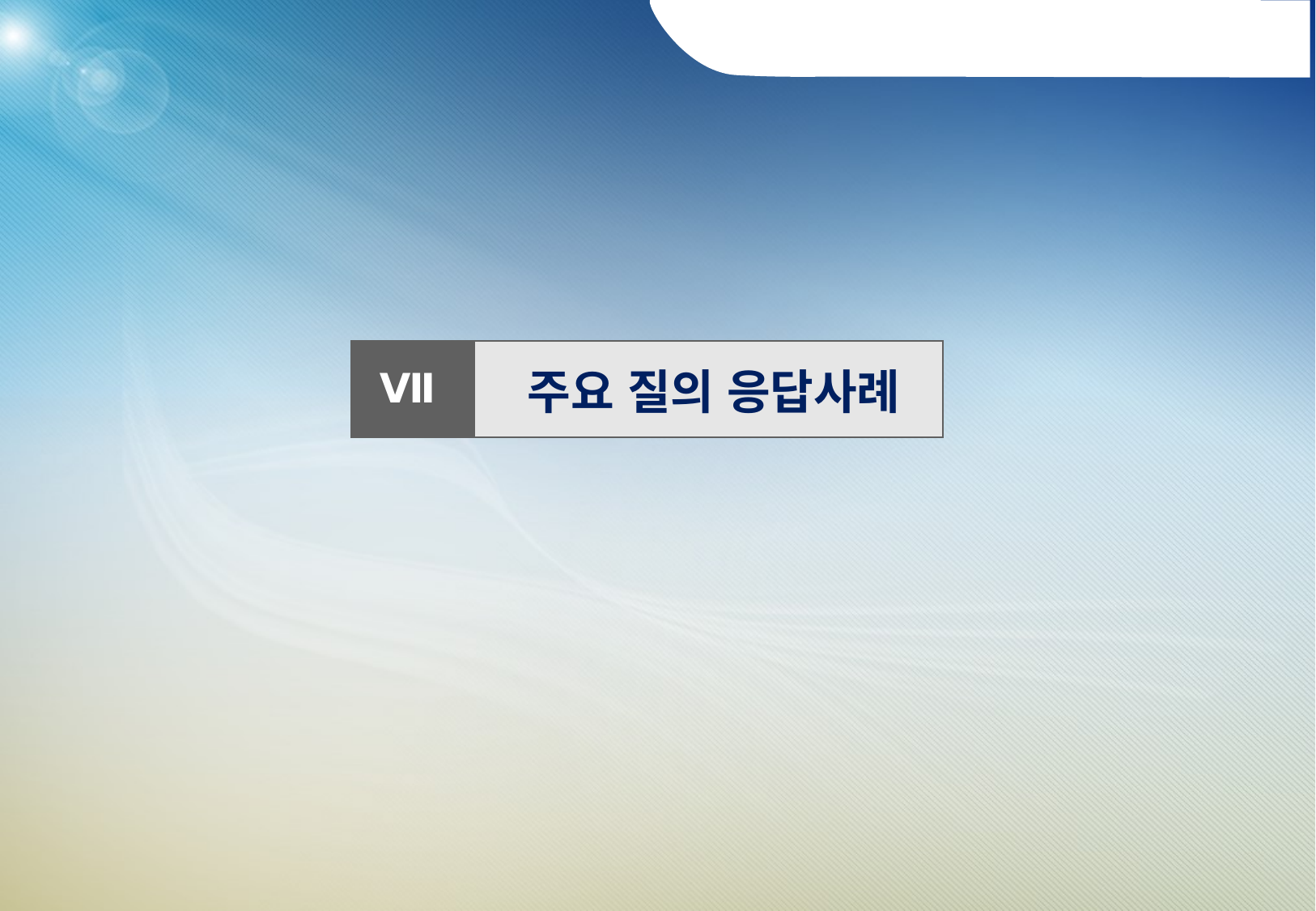

| Ⅶ | 주요 질의 응답사례 |
| --- | --- |